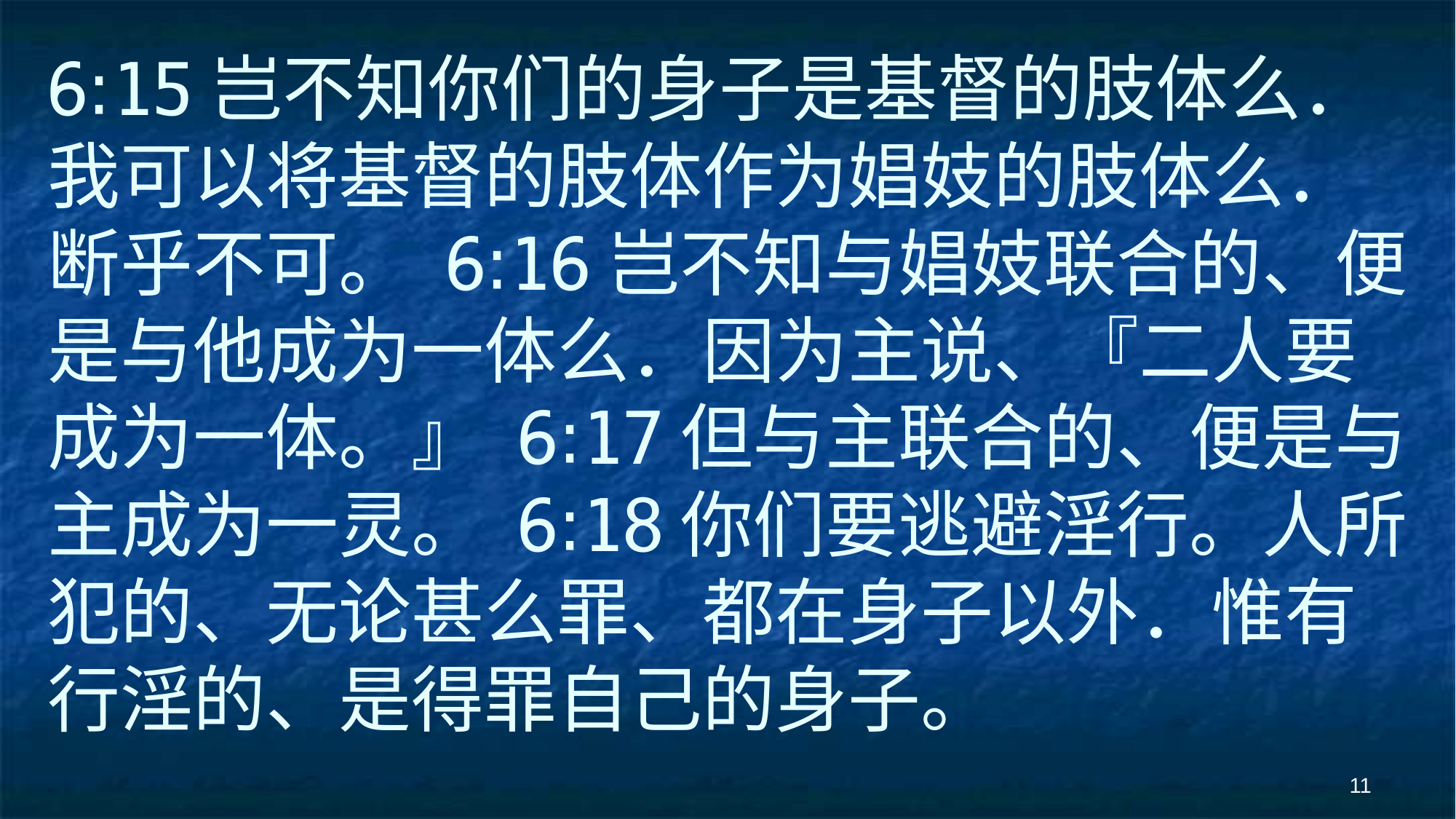

# 6:15岂不知你们的身子是基督的肢体么．我可以将基督的肢体作为娼妓的肢体么．断乎不可。 6:16岂不知与娼妓联合的、便是与他成为一体么．因为主说、『二人要成为一体。』 6:17但与主联合的、便是与主成为一灵。 6:18你们要逃避淫行。人所犯的、无论甚么罪、都在身子以外．惟有行淫的、是得罪自己的身子。

11